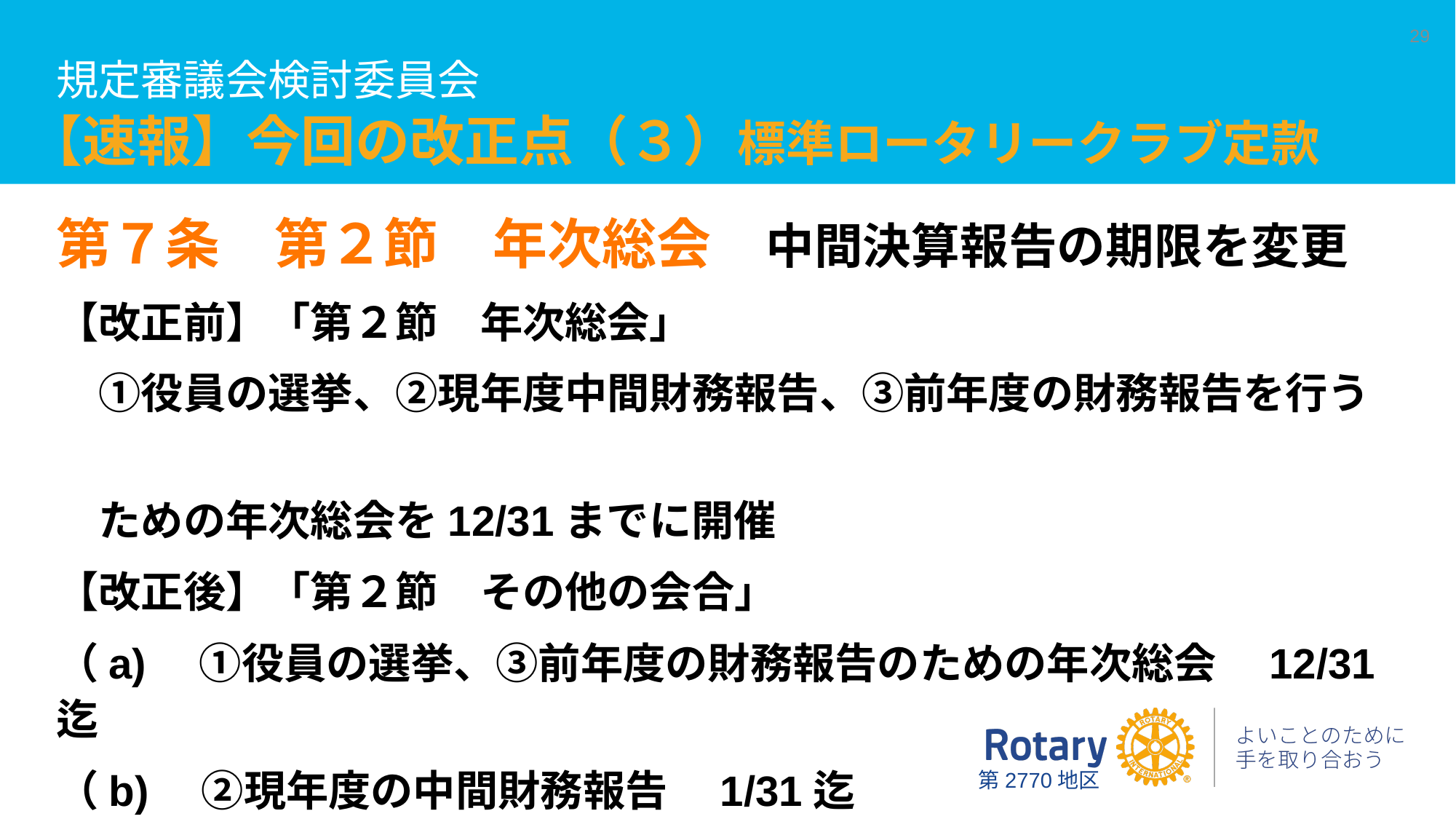

# 【速報】今回の改正点（３）標準ロータリークラブ定款
29
規定審議会検討委員会
第７条　第２節　年次総会　中間決算報告の期限を変更
【改正前】「第２節　年次総会」
　①役員の選挙、②現年度中間財務報告、③前年度の財務報告を行う
　ための年次総会を12/31までに開催
【改正後】「第２節　その他の会合」
（a)　①役員の選挙、③前年度の財務報告のための年次総会　12/31迄
（b)　②現年度の中間財務報告　1/31迄